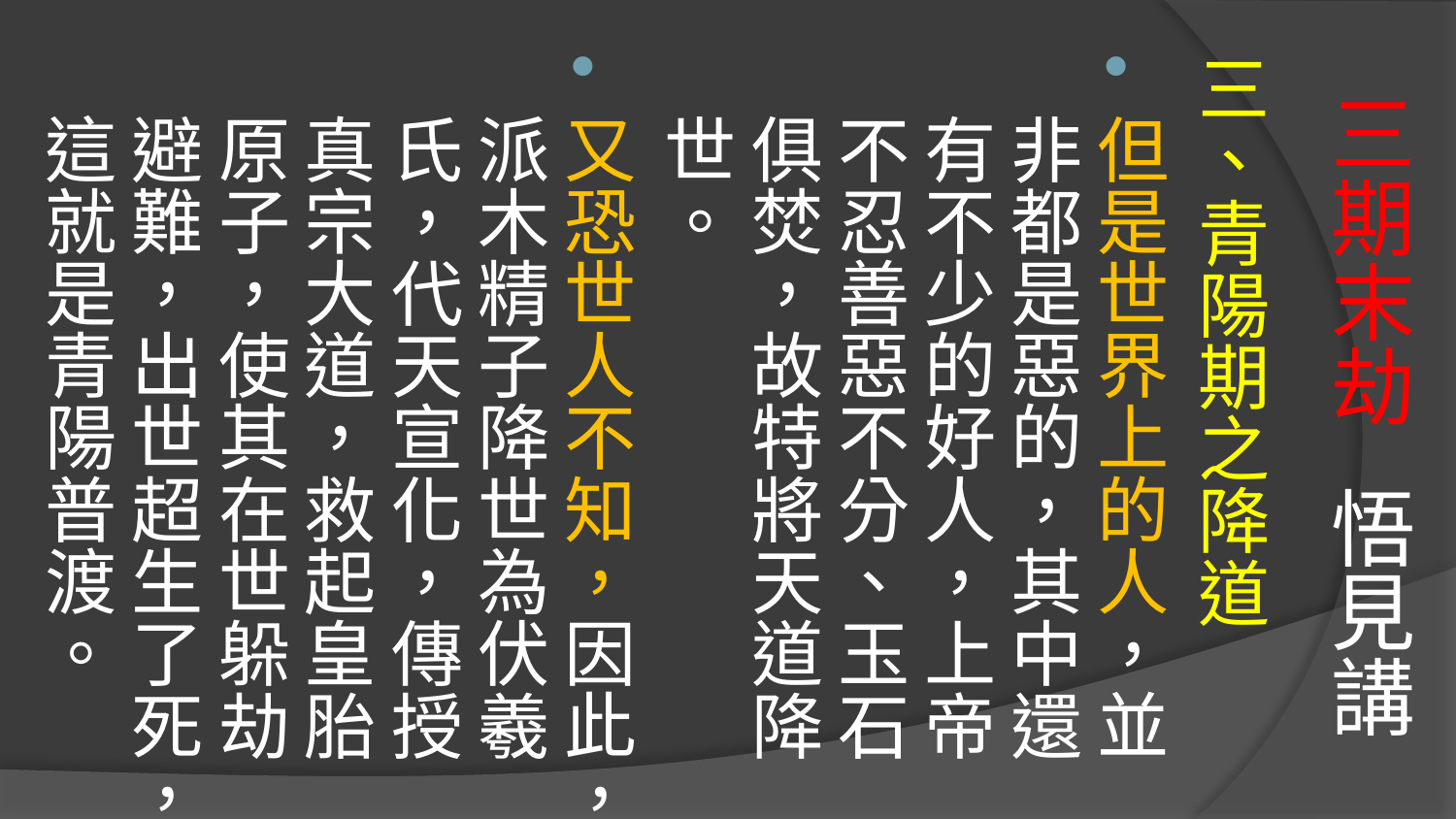

三、青陽期之降道
但是世界上的人，並非都是惡的，其中還有不少的好人，上帝不忍善惡不分、玉石俱焚，故特將天道降世。
又恐世人不知，因此，派木精子降世為伏羲氏，代天宣化，傳授真宗大道，救起皇胎原子，使其在世躲劫避難，出世超生了死，這就是青陽普渡。
# 三期末劫   悟見講